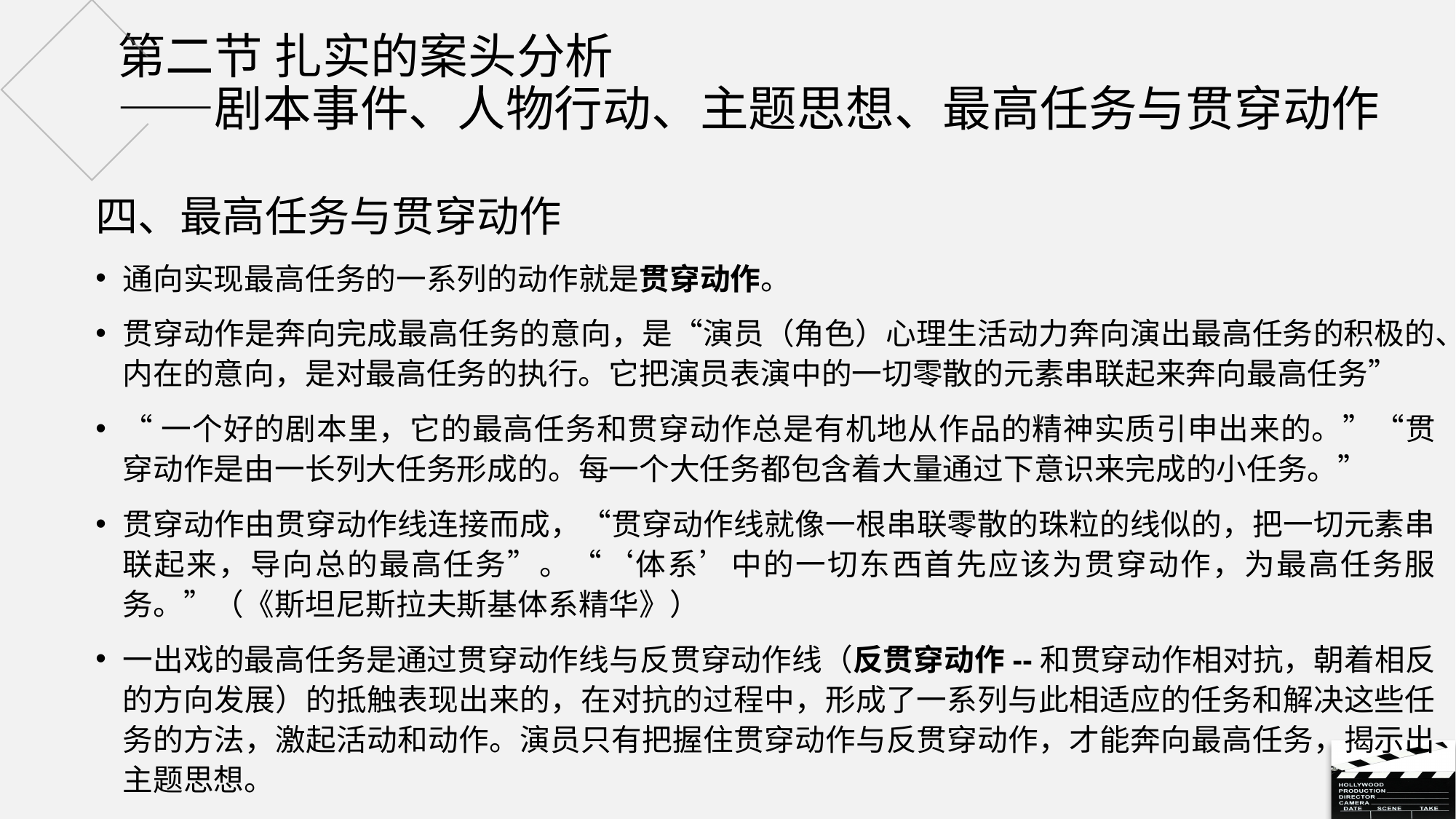

# 第二节 扎实的案头分析 ——剧本事件、人物行动、主题思想、最高任务与贯穿动作
四、最高任务与贯穿动作
通向实现最高任务的一系列的动作就是贯穿动作。
贯穿动作是奔向完成最高任务的意向，是“演员（角色）心理生活动力奔向演出最高任务的积极的、内在的意向，是对最高任务的执行。它把演员表演中的一切零散的元素串联起来奔向最高任务”
“一个好的剧本里，它的最高任务和贯穿动作总是有机地从作品的精神实质引申出来的。”“贯穿动作是由一长列大任务形成的。每一个大任务都包含着大量通过下意识来完成的小任务。”
贯穿动作由贯穿动作线连接而成，“贯穿动作线就像一根串联零散的珠粒的线似的，把一切元素串联起来，导向总的最高任务”。“‘体系’中的一切东西首先应该为贯穿动作，为最高任务服务。”（《斯坦尼斯拉夫斯基体系精华》）
一出戏的最高任务是通过贯穿动作线与反贯穿动作线（反贯穿动作--和贯穿动作相对抗，朝着相反的方向发展）的抵触表现出来的，在对抗的过程中，形成了一系列与此相适应的任务和解决这些任务的方法，激起活动和动作。演员只有把握住贯穿动作与反贯穿动作，才能奔向最高任务，揭示出主题思想。